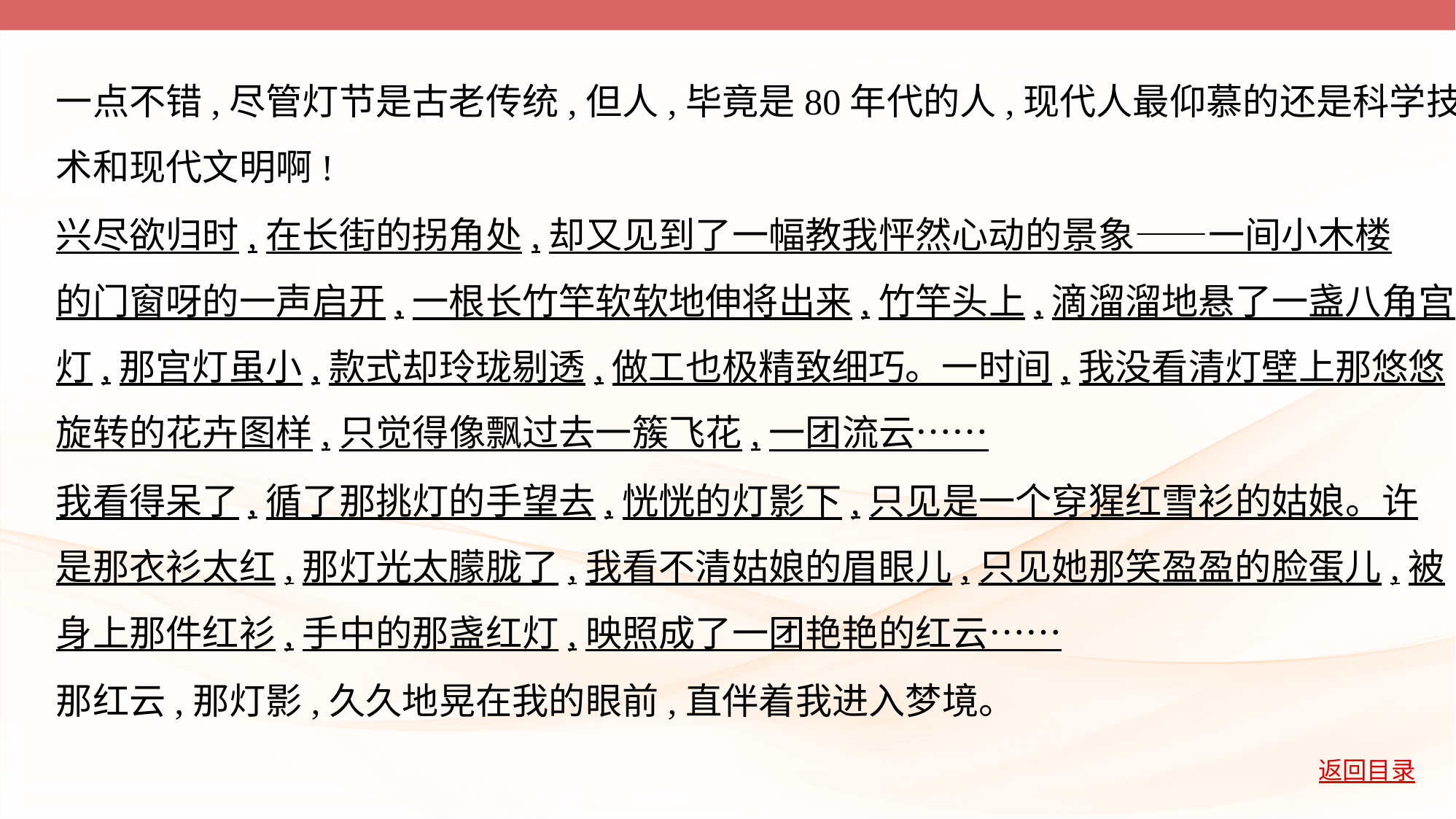

一点不错,尽管灯节是古老传统,但人,毕竟是80年代的人,现代人最仰慕的还是科学技
术和现代文明啊!
兴尽欲归时,在长街的拐角处,却又见到了一幅教我怦然心动的景象——一间小木楼
的门窗呀的一声启开,一根长竹竿软软地伸将出来,竹竿头上,滴溜溜地悬了一盏八角宫
灯,那宫灯虽小,款式却玲珑剔透,做工也极精致细巧。一时间,我没看清灯壁上那悠悠
旋转的花卉图样,只觉得像飘过去一簇飞花,一团流云……
我看得呆了,循了那挑灯的手望去,恍恍的灯影下,只见是一个穿猩红雪衫的姑娘。许
是那衣衫太红,那灯光太朦胧了,我看不清姑娘的眉眼儿,只见她那笑盈盈的脸蛋儿,被
身上那件红衫,手中的那盏红灯,映照成了一团艳艳的红云……
那红云,那灯影,久久地晃在我的眼前,直伴着我进入梦境。